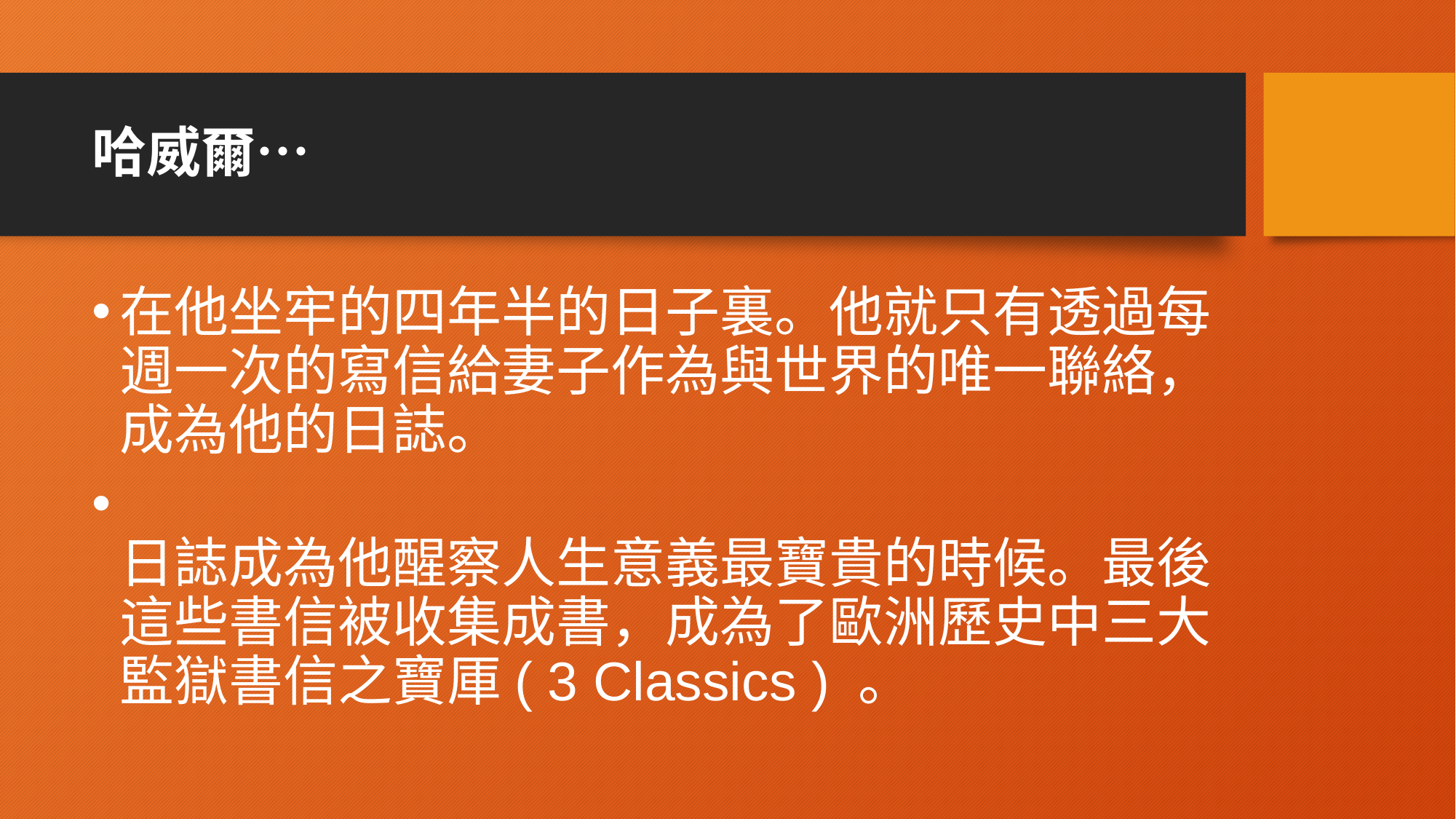

# 哈威爾…
在他坐牢的四年半的日子裏。他就只有透過每週一次的寫信給妻子作為與世界的唯一聯絡，成為他的日誌。
日誌成為他醒察人生意義最寶貴的時候。最後這些書信被收集成書，成為了歐洲歷史中三大監獄書信之寶厙( 3 Classics ) 。